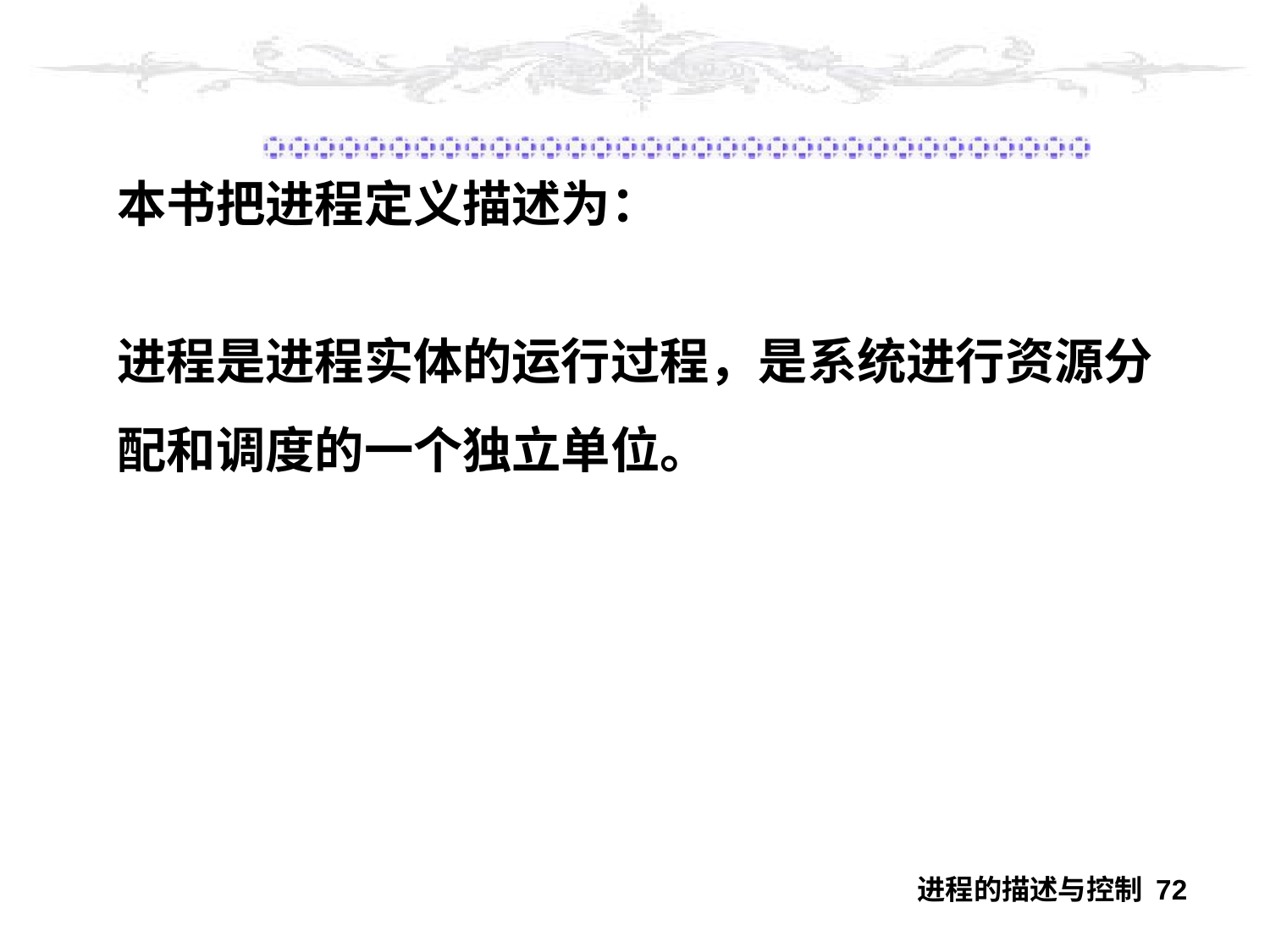

#
本书把进程定义描述为：

进程是进程实体的运行过程，是系统进行资源分配和调度的一个独立单位。